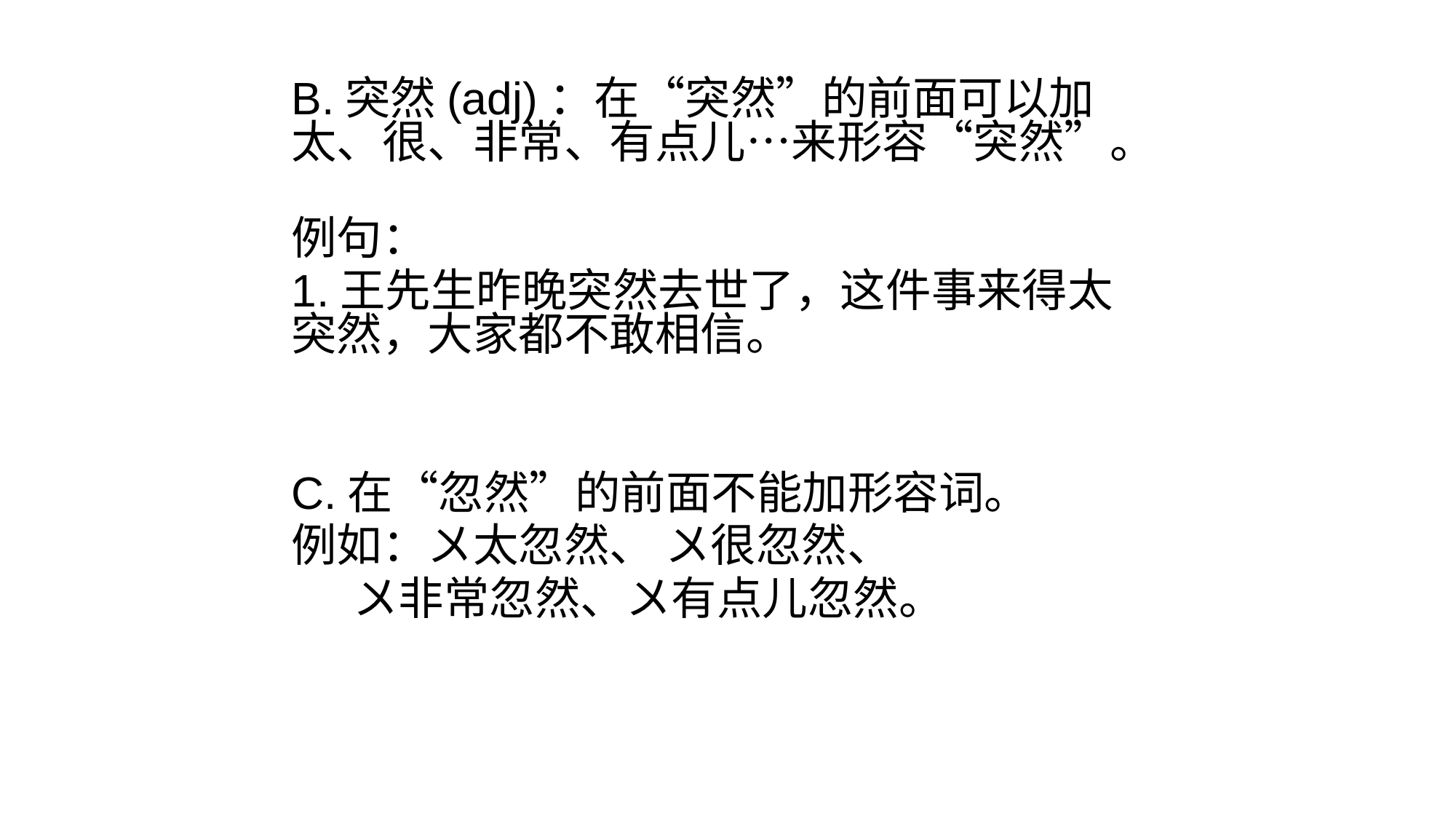

B.突然(adj)：在“突然”的前面可以加太、很、非常、有点儿…来形容“突然”。
例句：
1.王先生昨晚突然去世了，这件事来得太突然，大家都不敢相信。

C.在“忽然”的前面不能加形容词。
例如：〤太忽然、 〤很忽然、
     〤非常忽然、〤有点儿忽然。